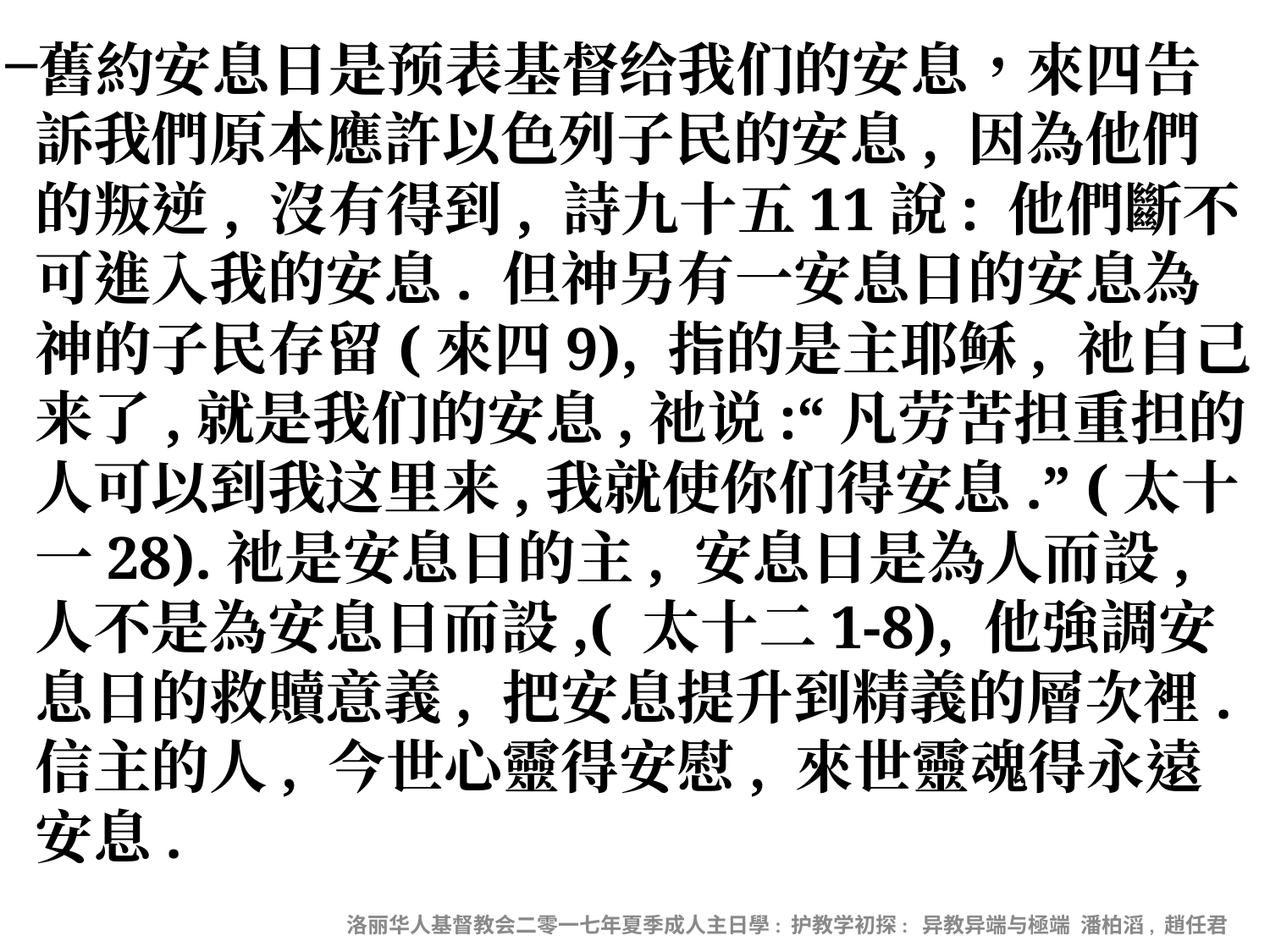

舊約安息日是预表基督给我们的安息，來四告訴我們原本應許以色列子民的安息, 因為他們的叛逆, 沒有得到, 詩九十五11說: 他們斷不可進入我的安息. 但神另有一安息日的安息為神的子民存留(來四9), 指的是主耶稣, 祂自己来了,就是我们的安息,祂说:“凡劳苦担重担的人可以到我这里来,我就使你们得安息.” (太十一28).祂是安息日的主, 安息日是為人而設, 人不是為安息日而設,( 太十二1-8), 他強調安息日的救贖意義, 把安息提升到精義的層次裡. 信主的人, 今世心靈得安慰, 來世靈魂得永遠安息.
洛丽华人基督教会二零一七年夏季成人主日學: 护教学初探:  异教异端与極端  潘柏滔, 趙任君